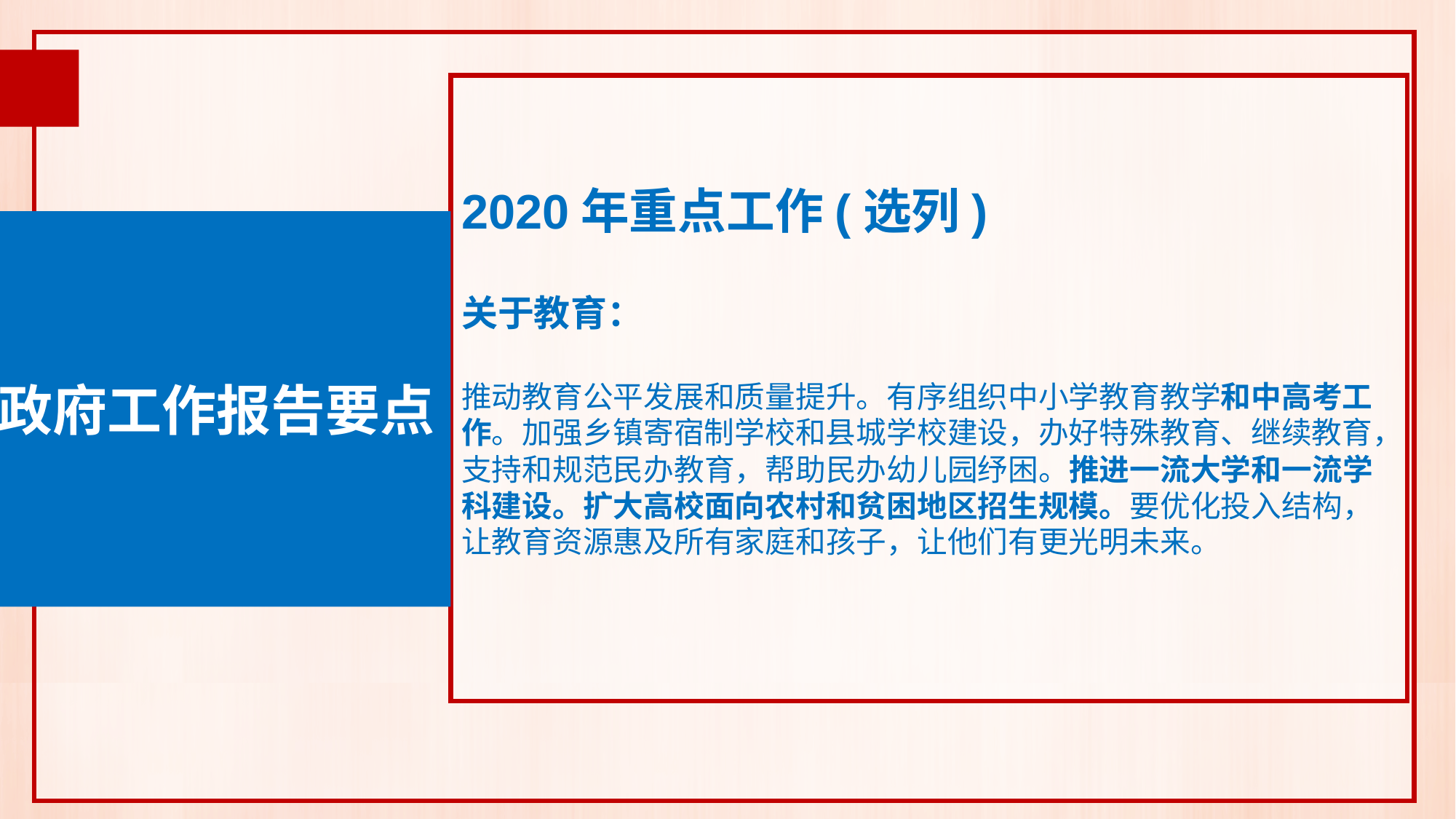

2020年重点工作(选列)

关于教育：

推动教育公平发展和质量提升。有序组织中小学教育教学和中高考工作。加强乡镇寄宿制学校和县城学校建设，办好特殊教育、继续教育，支持和规范民办教育，帮助民办幼儿园纾困。推进一流大学和一流学科建设。扩大高校面向农村和贫困地区招生规模。要优化投入结构，让教育资源惠及所有家庭和孩子，让他们有更光明未来。

政府工作报告要点